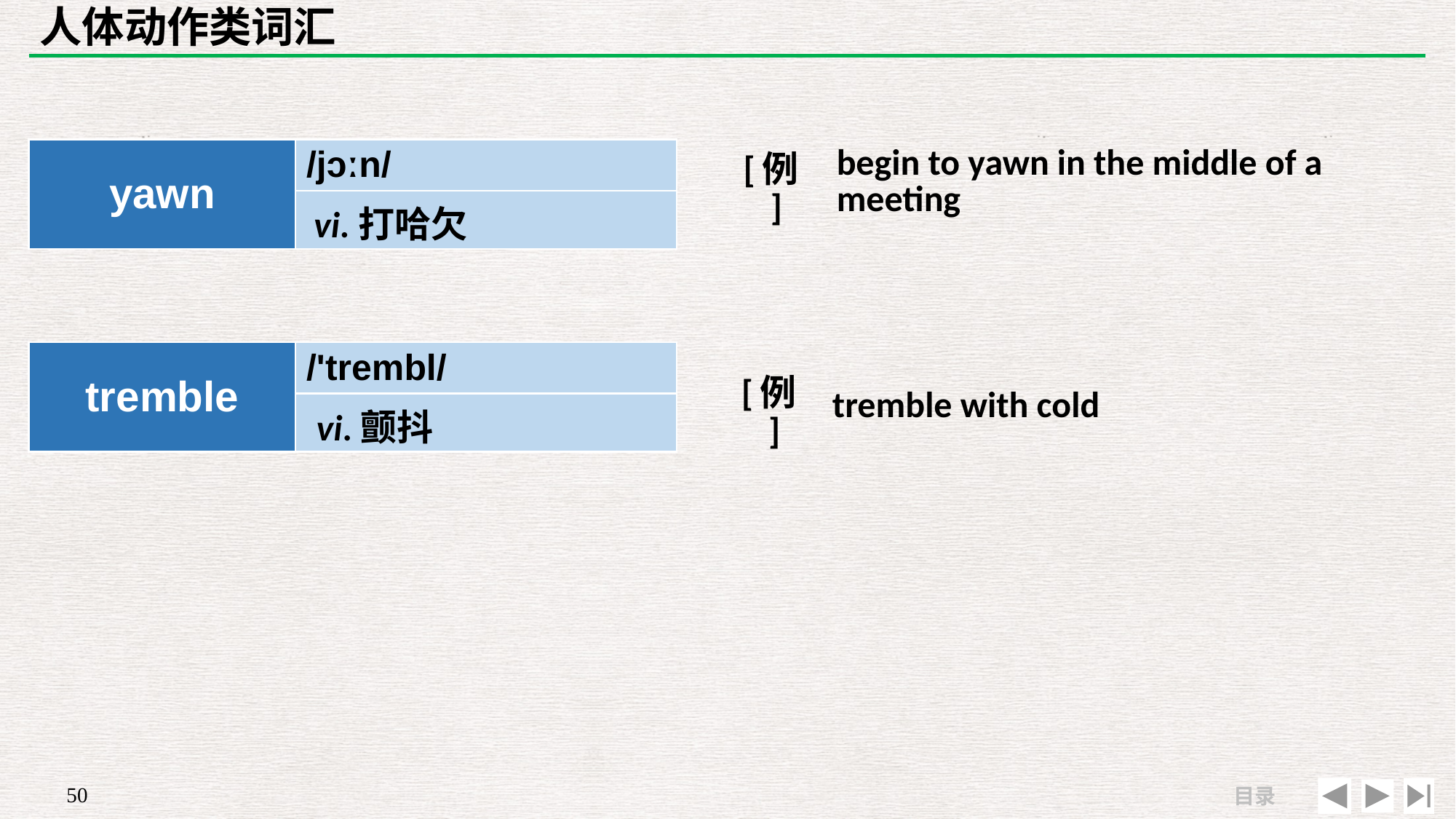

# 人体动作类词汇

|  |  |
| --- | --- |
| [例] | begin to yawn in the middle of a meeting |
| yawn | /jɔːn/ |
| --- | --- |
|  |  |
vi.打哈欠
|  |  |
| --- | --- |
| [例] | tremble with cold |
| tremble | /'trembl/ |
| --- | --- |
|  |  |
vi.颤抖